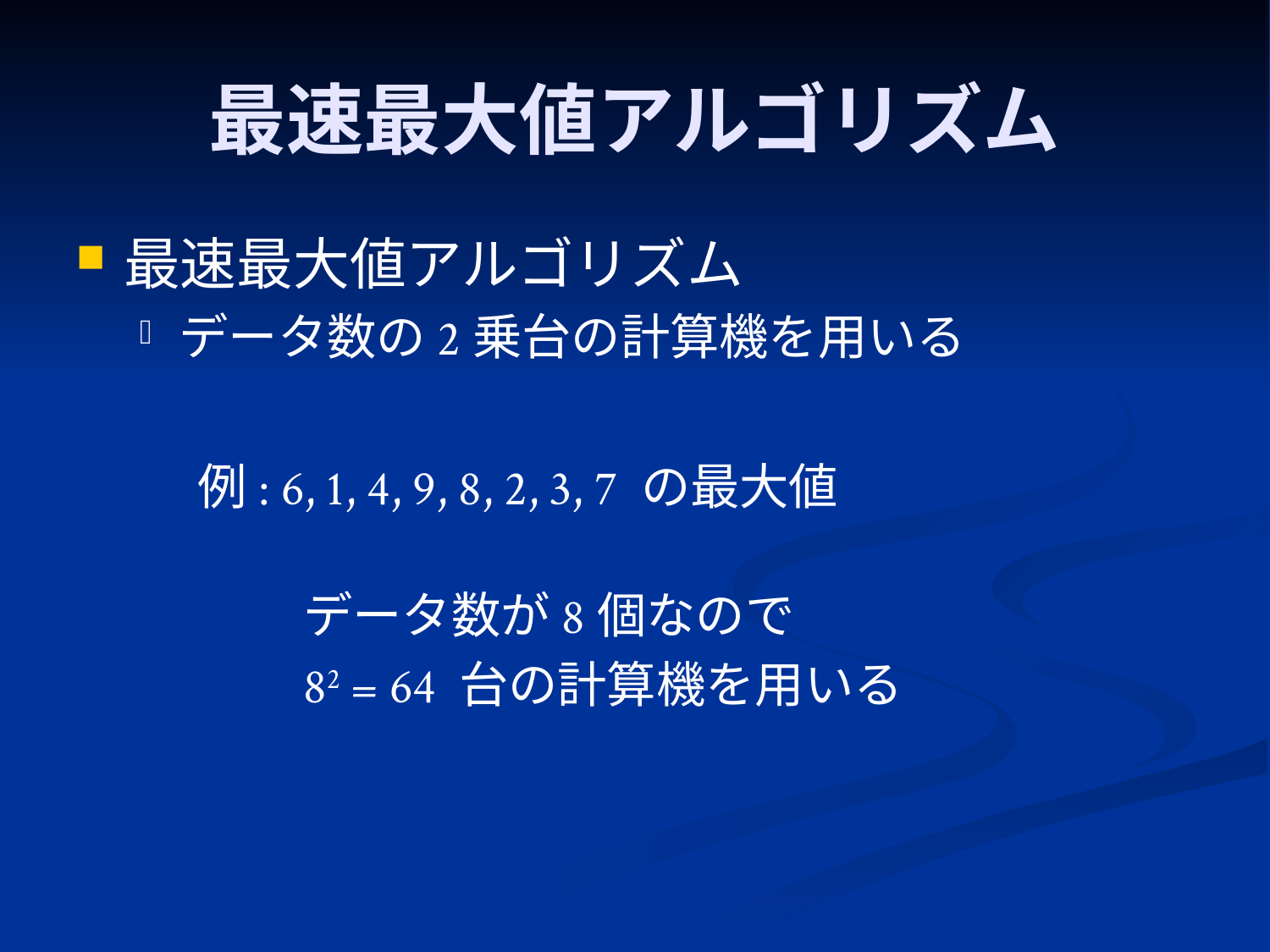

# 最速最大値アルゴリズム
最速最大値アルゴリズム
データ数の2乗台の計算機を用いる
例: 6, 1, 4, 9, 8, 2, 3, 7 の最大値
データ数が8個なので
82 = 64 台の計算機を用いる